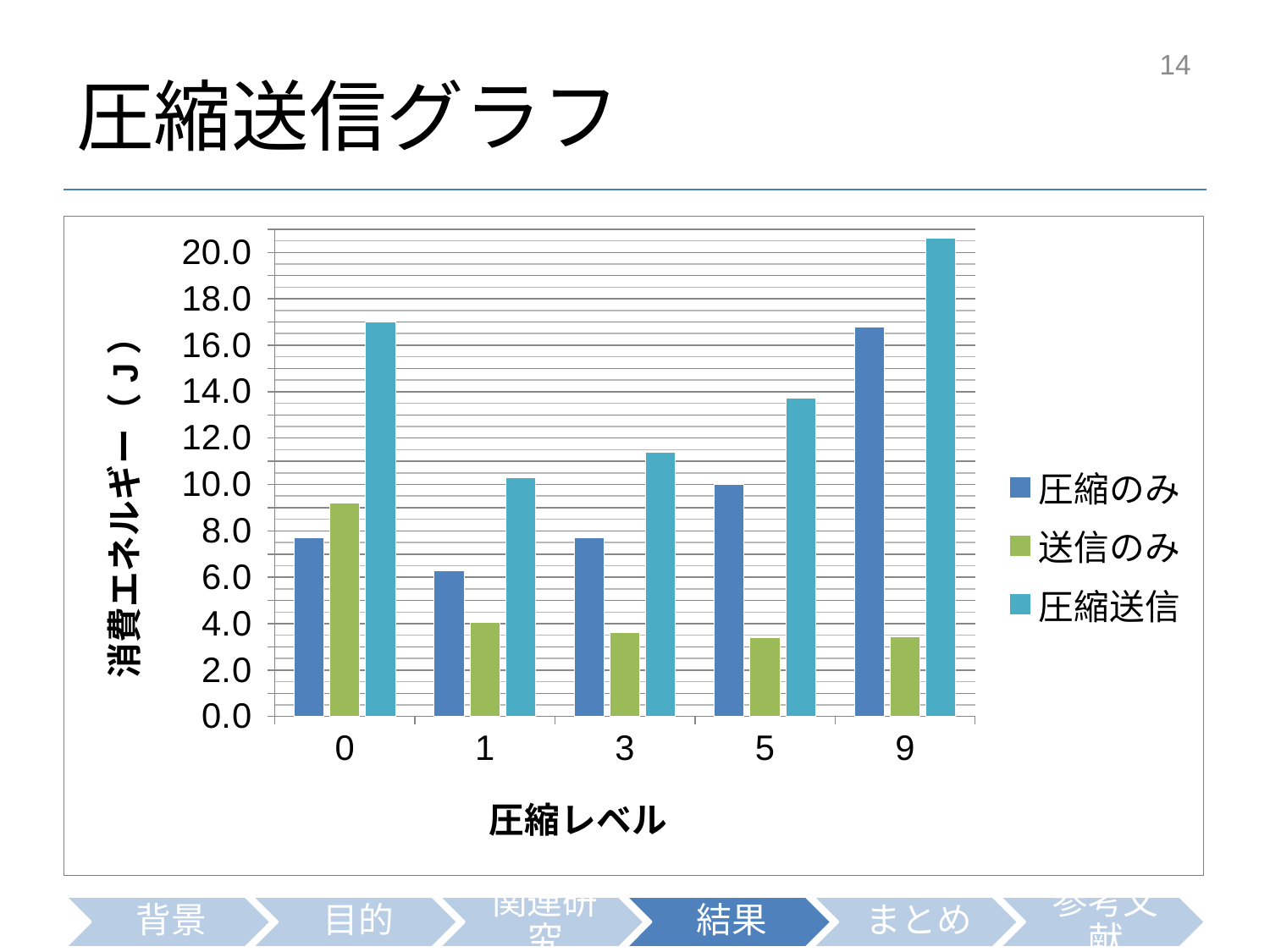

# 圧縮送信グラフ
14

### Chart

| Category | 圧縮のみ | 送信のみ | 圧縮送信 |
|---|---|---|---|
| 0.0 | 7.707934799999995 | 9.1804482 | 17.0088606 |
| 1.0 | 6.287257800000001 | 4.04670528 | 10.28571372 |
| 3.0 | 7.70488848 | 3.61883556 | 11.39296968 |
| 5.0 | 10.01880684 | 3.411827999999999 | 13.7260764 |
| 9.0 | 16.7838822 | 3.41874936 | 20.61068868 |